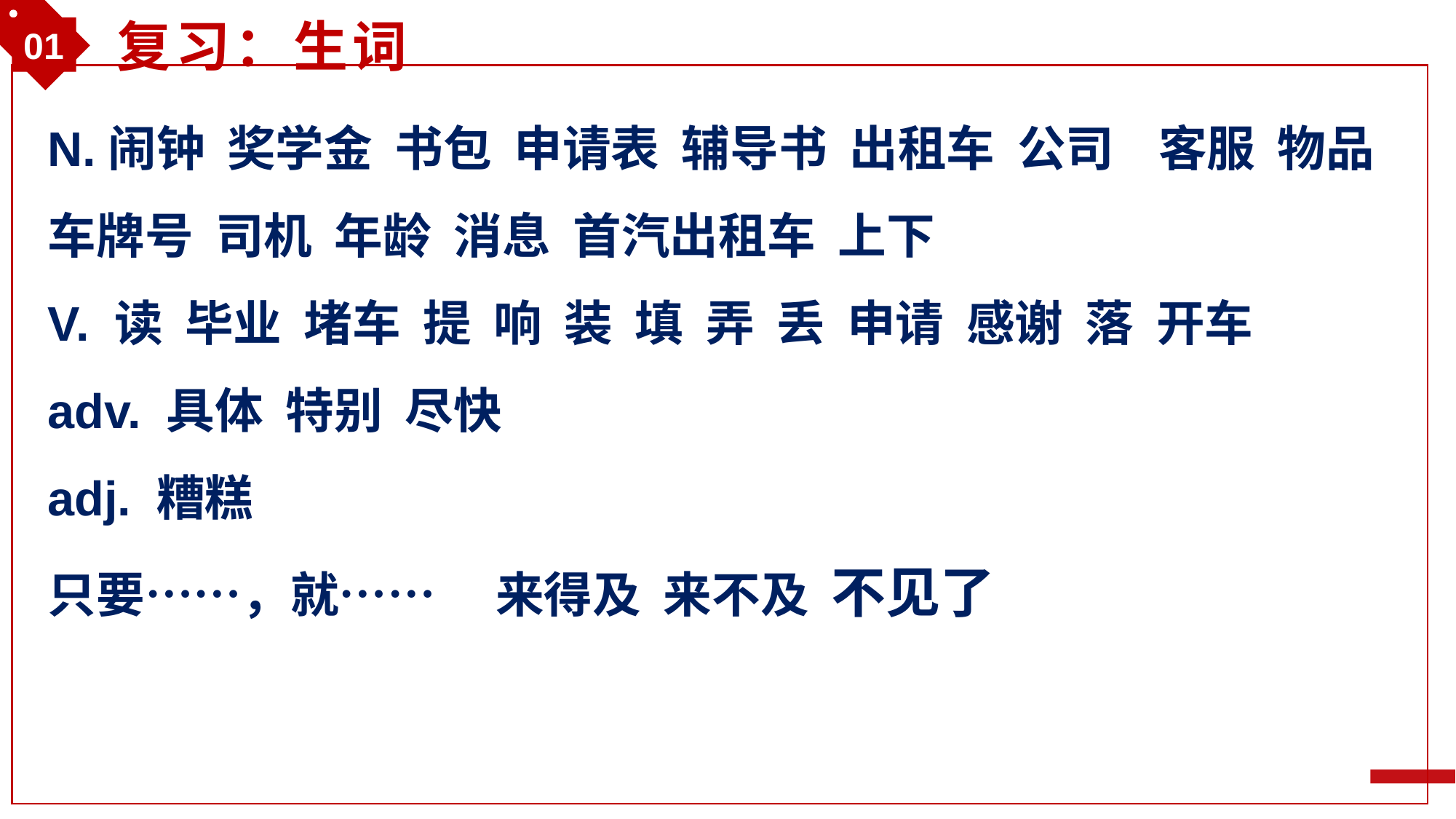

01
复习：生词

N.闹钟  奖学金  书包  申请表  辅导书  出租车  公司    客服  物品  车牌号  司机  年龄  消息  首汽出租车  上下
V. 读  毕业  堵车  提  响  装  填  弄  丢  申请  感谢  落  开车
adv. 具体  特别  尽快
adj. 糟糕
只要……，就……     来得及  来不及  不见了